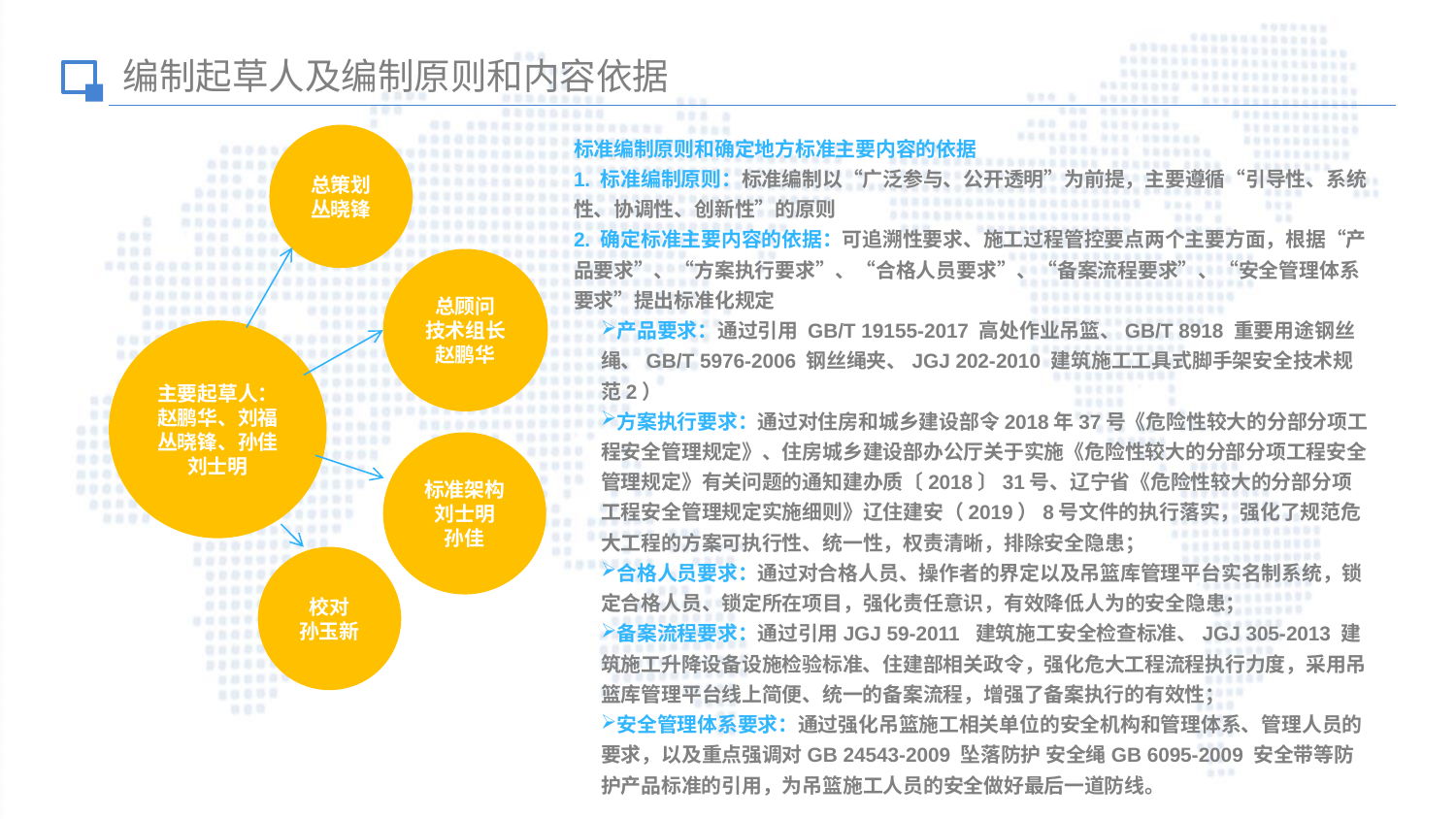

编制起草人及编制原则和内容依据

标准编制原则和确定地方标准主要内容的依据
1. 标准编制原则：标准编制以“广泛参与、公开透明”为前提，主要遵循“引导性、系统性、协调性、创新性”的原则
2. 确定标准主要内容的依据：可追溯性要求、施工过程管控要点两个主要方面，根据“产品要求”、“方案执行要求”、“合格人员要求”、“备案流程要求”、“安全管理体系要求”提出标准化规定
产品要求：通过引用 GB/T 19155-2017 高处作业吊篮、GB/T 8918 重要用途钢丝绳、GB/T 5976-2006 钢丝绳夹、JGJ 202-2010 建筑施工工具式脚手架安全技术规范2）
方案执行要求：通过对住房和城乡建设部令2018年37号《危险性较大的分部分项工程安全管理规定》、住房城乡建设部办公厅关于实施《危险性较大的分部分项工程安全管理规定》有关问题的通知建办质〔2018〕31号、辽宁省《危险性较大的分部分项工程安全管理规定实施细则》辽住建安（2019）8号文件的执行落实，强化了规范危大工程的方案可执行性、统一性，权责清晰，排除安全隐患；
合格人员要求：通过对合格人员、操作者的界定以及吊篮库管理平台实名制系统，锁定合格人员、锁定所在项目，强化责任意识，有效降低人为的安全隐患；
备案流程要求：通过引用JGJ 59-2011  建筑施工安全检查标准、JGJ 305-2013 建筑施工升降设备设施检验标准、住建部相关政令，强化危大工程流程执行力度，采用吊篮库管理平台线上简便、统一的备案流程，增强了备案执行的有效性；
安全管理体系要求：通过强化吊篮施工相关单位的安全机构和管理体系、管理人员的要求，以及重点强调对GB 24543-2009 坠落防护 安全绳GB 6095-2009 安全带等防护产品标准的引用，为吊篮施工人员的安全做好最后一道防线。

总策划
丛晓锋
总顾问
技术组长赵鹏华
主要起草人：赵鹏华、刘福丛晓锋、孙佳刘士明
标准架构
刘士明
孙佳
校对
孙玉新